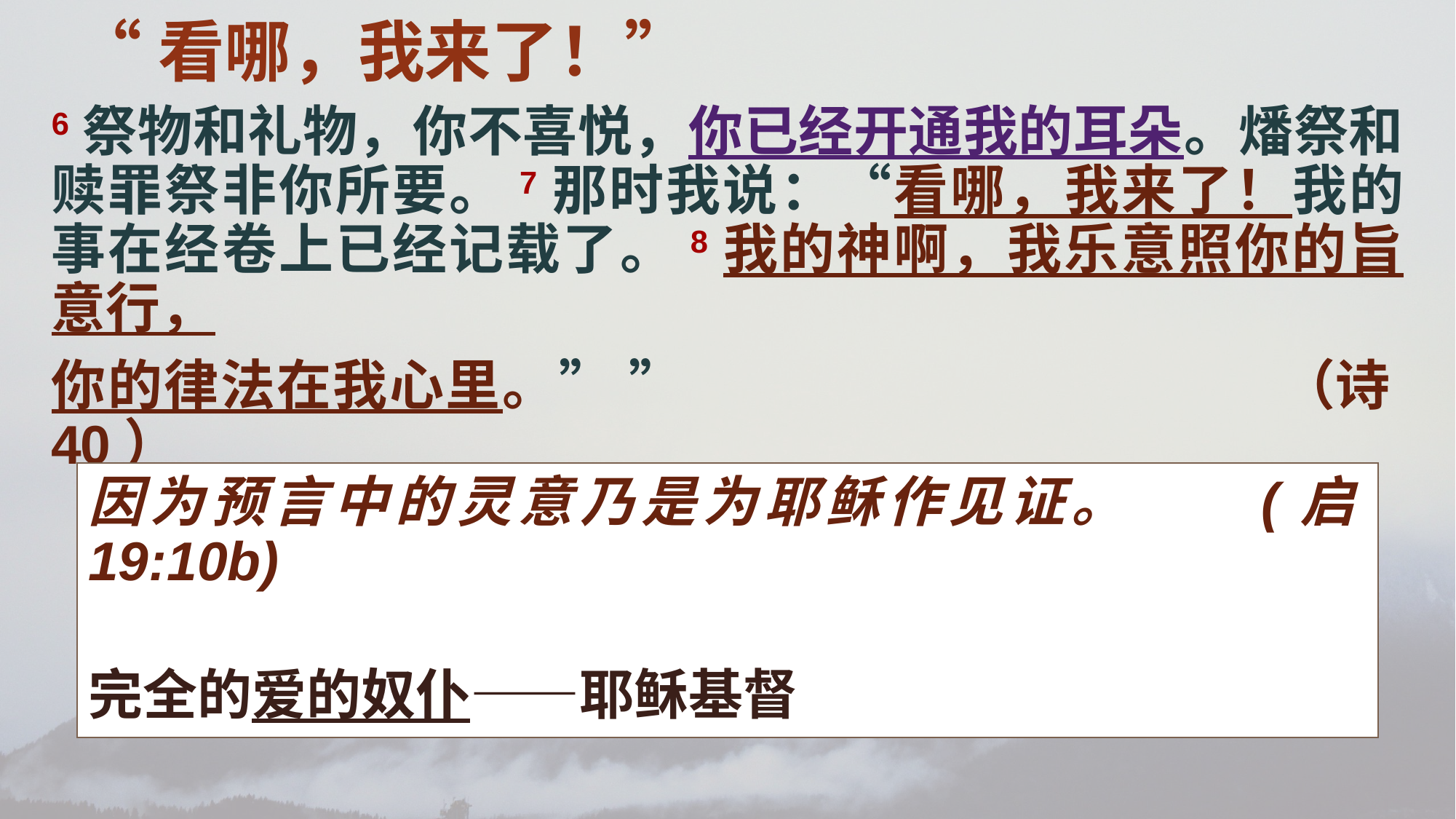

“看哪，我来了！”
6祭物和礼物，你不喜悦，你已经开通我的耳朵。燔祭和赎罪祭非你所要。7那时我说：“看哪，我来了！我的事在经卷上已经记载了。8我的神啊，我乐意照你的旨意行，
你的律法在我心里。” ”                                          （诗40）

因为预言中的灵意乃是为耶稣作见证。      (启19:10b)

完全的爱的奴仆——耶稣基督